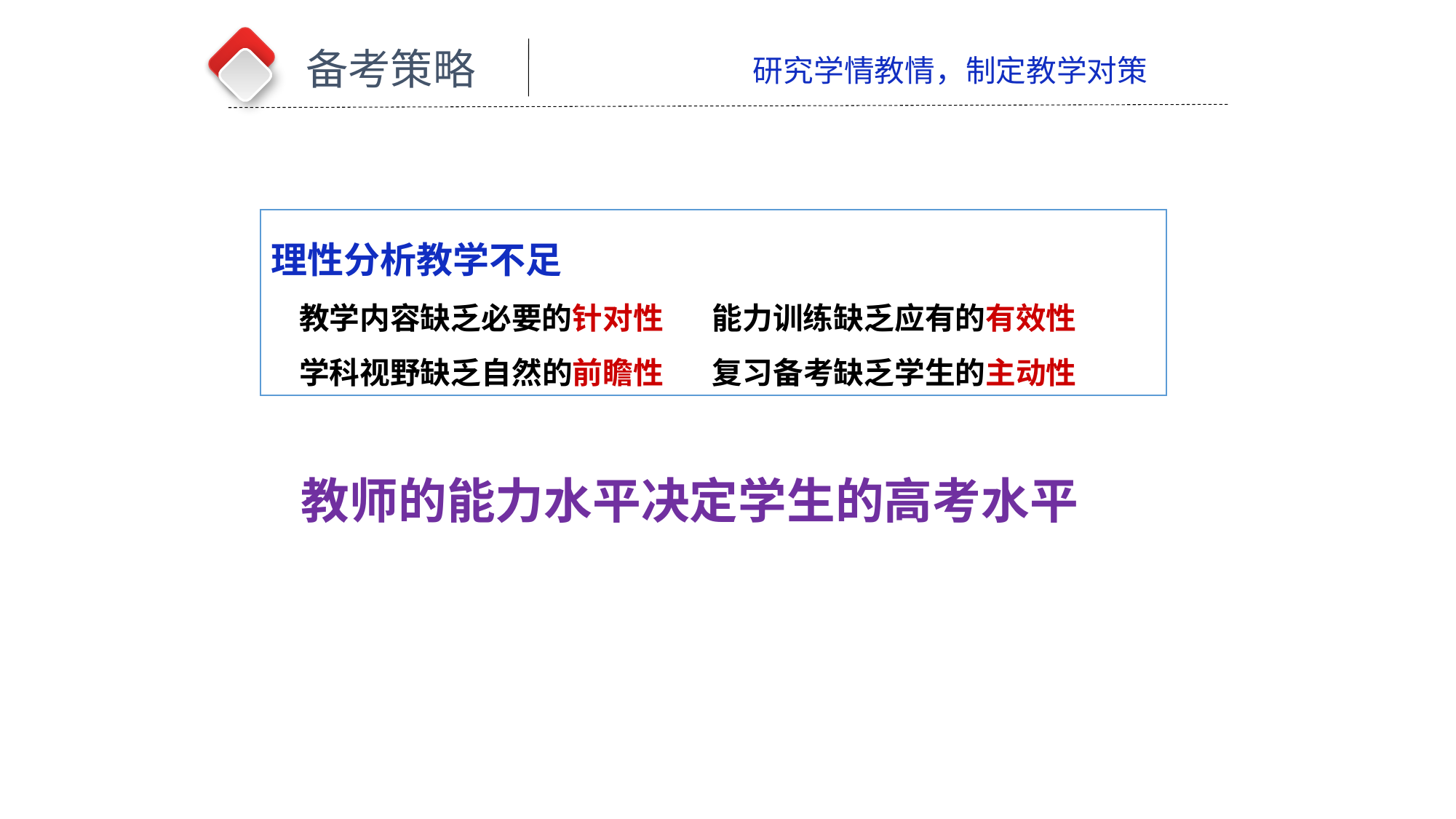

备考策略
研究学情教情，制定教学对策

理性分析教学不足
   教学内容缺乏必要的针对性       能力训练缺乏应有的有效性
   学科视野缺乏自然的前瞻性       复习备考缺乏学生的主动性
教师的能力水平决定学生的高考水平